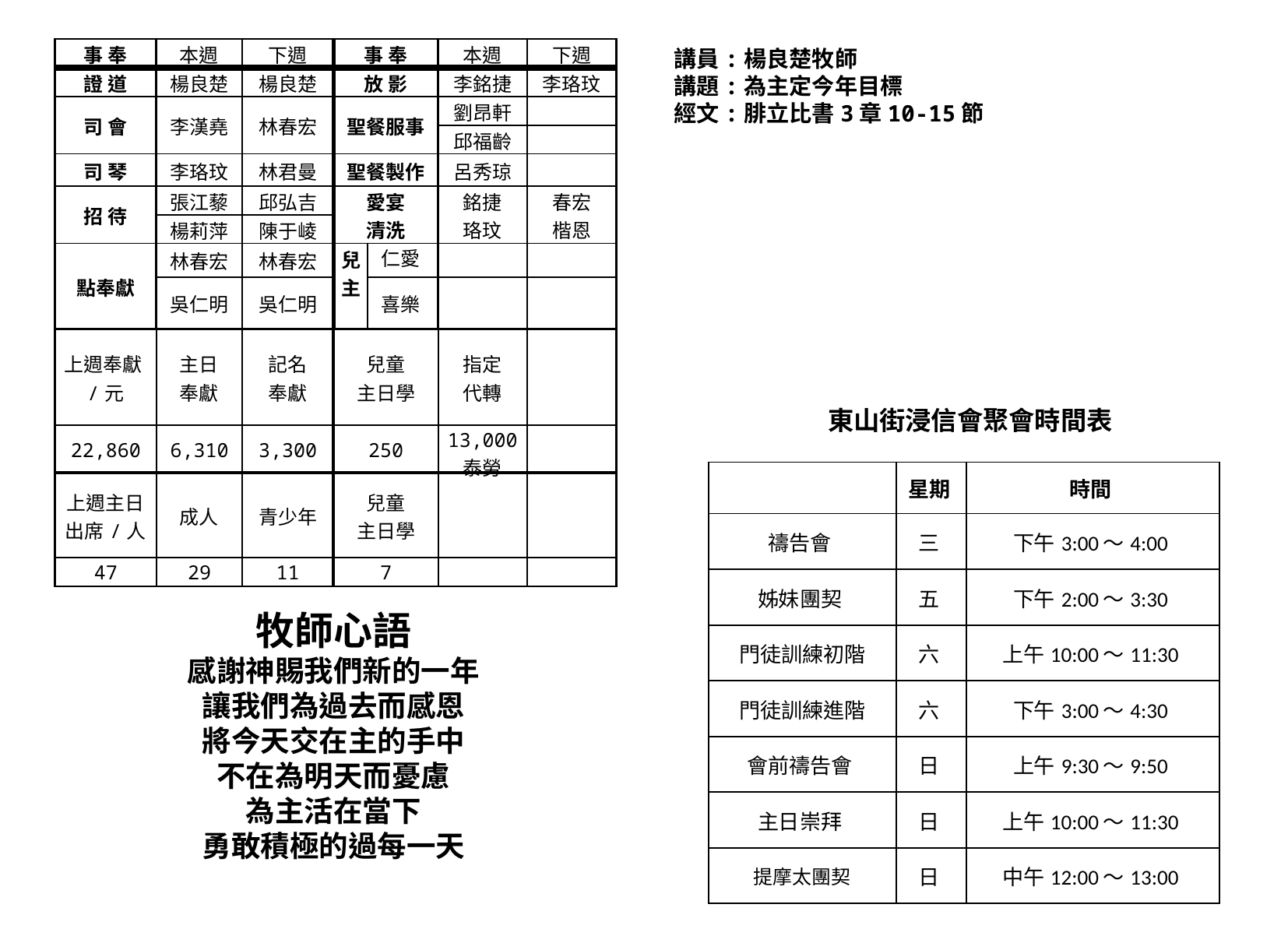

| 事 奉 | 本週 | 下週 | 事 奉 |  | 本週 | 下週 |
| --- | --- | --- | --- | --- | --- | --- |
| 證 道 | 楊良楚 | 楊良楚 | 放 影 |  | 李銘捷 | 李珞玟 |
| 司 會 | 李漢堯 | 林春宏 | 聖餐服事 |  | 劉昂軒 |  |
|  |  |  |  |  | 邱福齡 |  |
| 司 琴 | 李珞玟 | 林君曼 | 聖餐製作 |  | 呂秀琼 |  |
| 招 待 | 張江藜 | 邱弘吉 | 愛宴 清洗 |  | 銘捷 珞玟 | 春宏 楷恩 |
|  | 楊莉萍 | 陳于崚 |  |  |  |  |
| 點奉獻 | 林春宏 | 林春宏 | 兒主 | 仁愛 |  |  |
|  | 吳仁明 | 吳仁明 |  | 喜樂 |  |  |
| 上週奉獻/元 | 主日 奉獻 | 記名 奉獻 | 兒童 主日學 |  | 指定 代轉 |  |
| 22,860 | 6,310 | 3,300 | 250 |  | 13,000 泰勞 |  |
| 上週主日出席/人 | 成人 | 青少年 | 兒童 主日學 |  |  |  |
| 47 | 29 | 11 | 7 |  |  |  |
講員:楊良楚牧師
講題:為主定今年目標
經文:腓立比書3章10-15節

東山街浸信會聚會時間表
|  | 星期 | 時間 |
| --- | --- | --- |
| 禱告會 | 三 | 下午3:00～4:00 |
| 姊妹團契 | 五 | 下午2:00～3:30 |
| 門徒訓練初階 | 六 | 上午10:00～11:30 |
| 門徒訓練進階 | 六 | 下午3:00～4:30 |
| 會前禱告會 | 日 | 上午9:30～9:50 |
| 主日崇拜 | 日 | 上午10:00～11:30 |
| 提摩太團契 | 日 | 中午12:00～13:00 |
牧師心語
感謝神賜我們新的一年
讓我們為過去而感恩
將今天交在主的手中
不在為明天而憂慮
為主活在當下
勇敢積極的過每一天